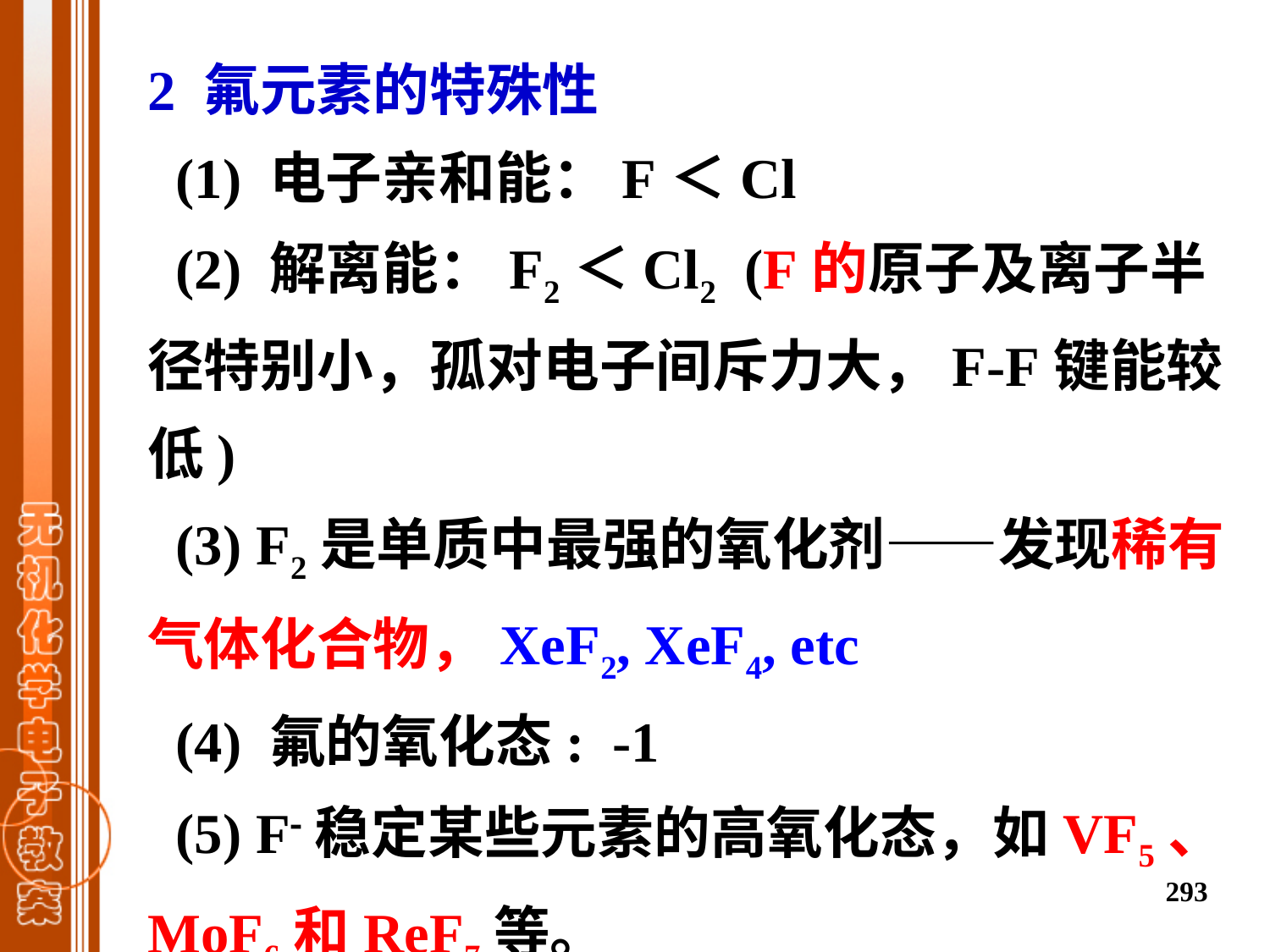

2 氟元素的特殊性
  (1) 电子亲和能：F＜Cl
  (2) 解离能：F2＜Cl2  (F的原子及离子半径特别小，孤对电子间斥力大，F-F键能较低)
  (3) F2是单质中最强的氧化剂——发现稀有气体化合物，XeF2, XeF4, etc
  (4) 氟的氧化态:  -1
  (5) F−稳定某些元素的高氧化态，如VF5、MoF6和ReF7等。
293